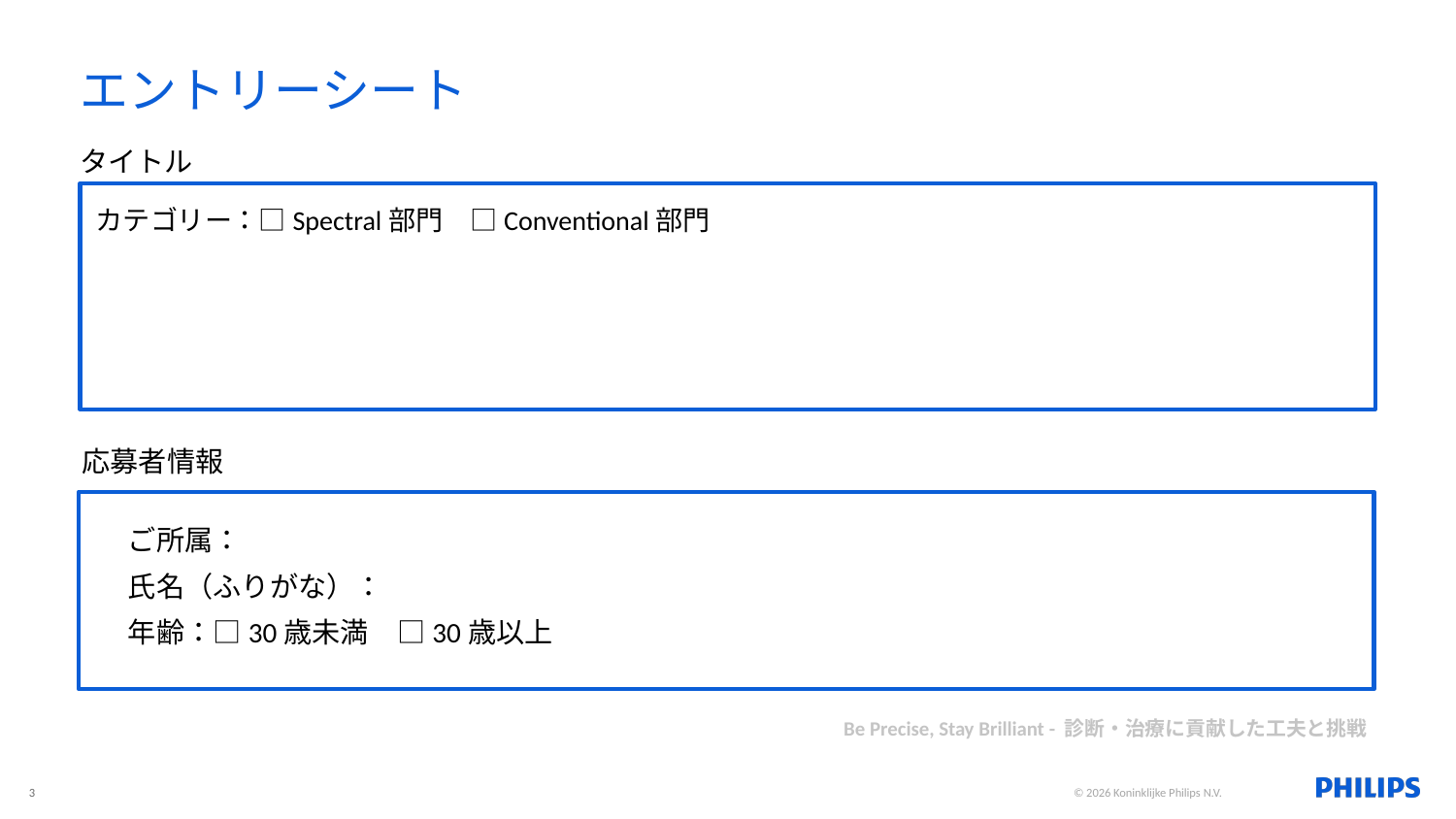

# エントリーシート
タイトル

カテゴリー：□Spectral部門　□Conventional部門
応募者情報

ご所属：
氏名（ふりがな）：
年齢：□30歳未満　□30歳以上

3